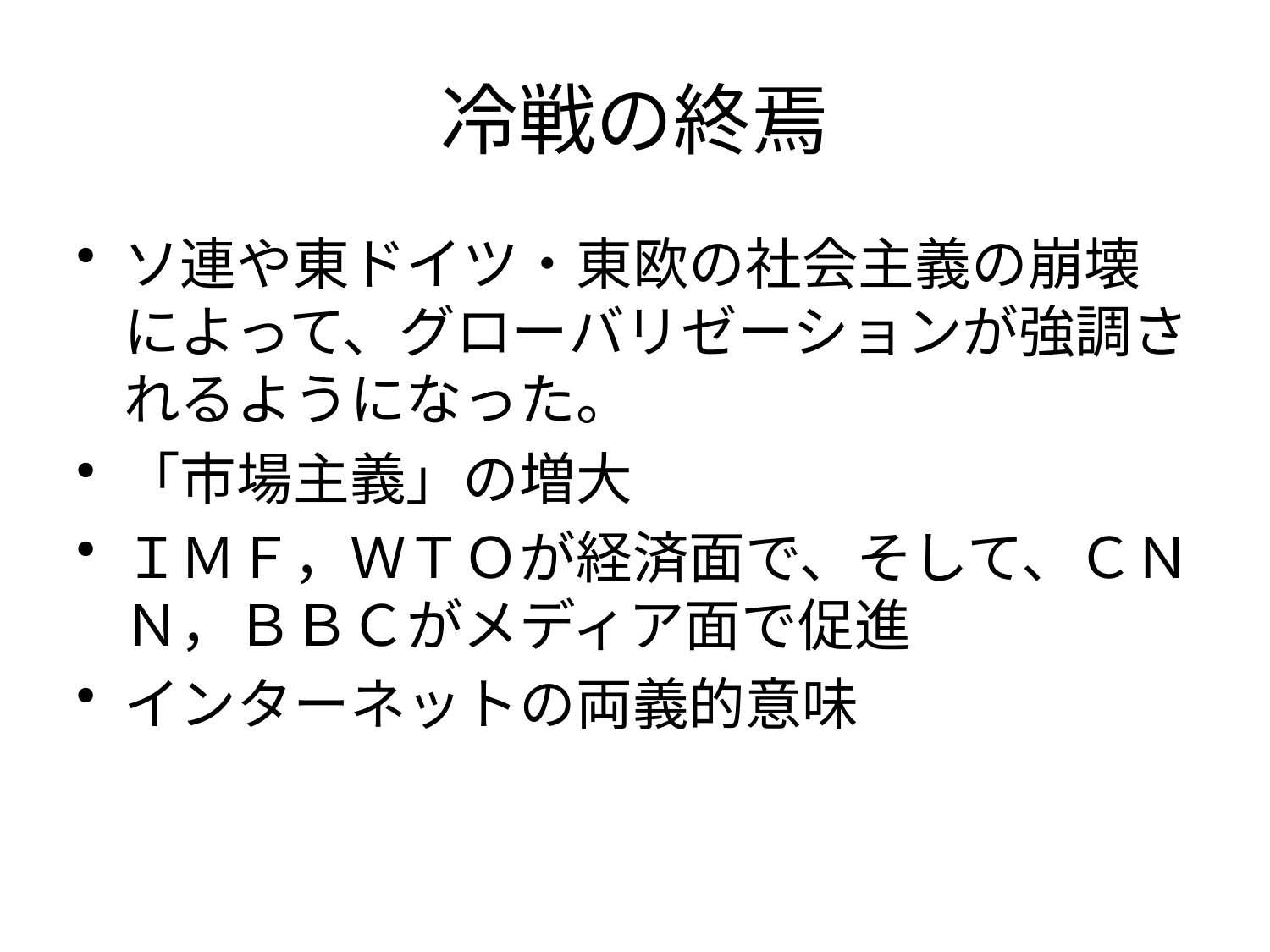

# 冷戦の終焉
ソ連や東ドイツ・東欧の社会主義の崩壊によって、グローバリゼーションが強調されるようになった。
「市場主義」の増大
ＩＭＦ，ＷＴＯが経済面で、そして、ＣＮＮ，ＢＢＣがメディア面で促進
インターネットの両義的意味